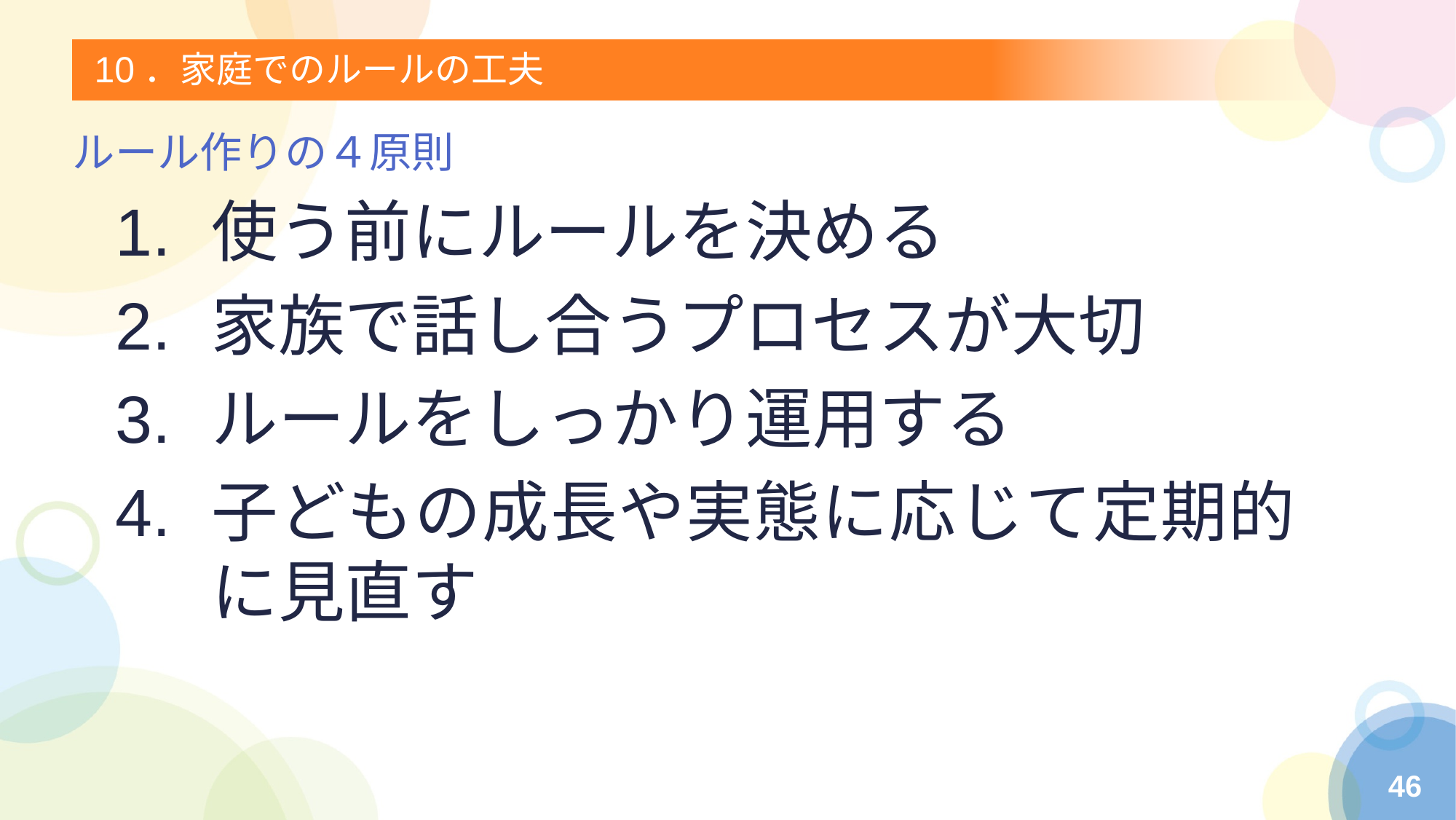

# 10．家庭でのルールの工夫
ルール作りの４原則
使う前にルールを決める
家族で話し合うプロセスが大切
ルールをしっかり運用する
子どもの成長や実態に応じて定期的に見直す
46